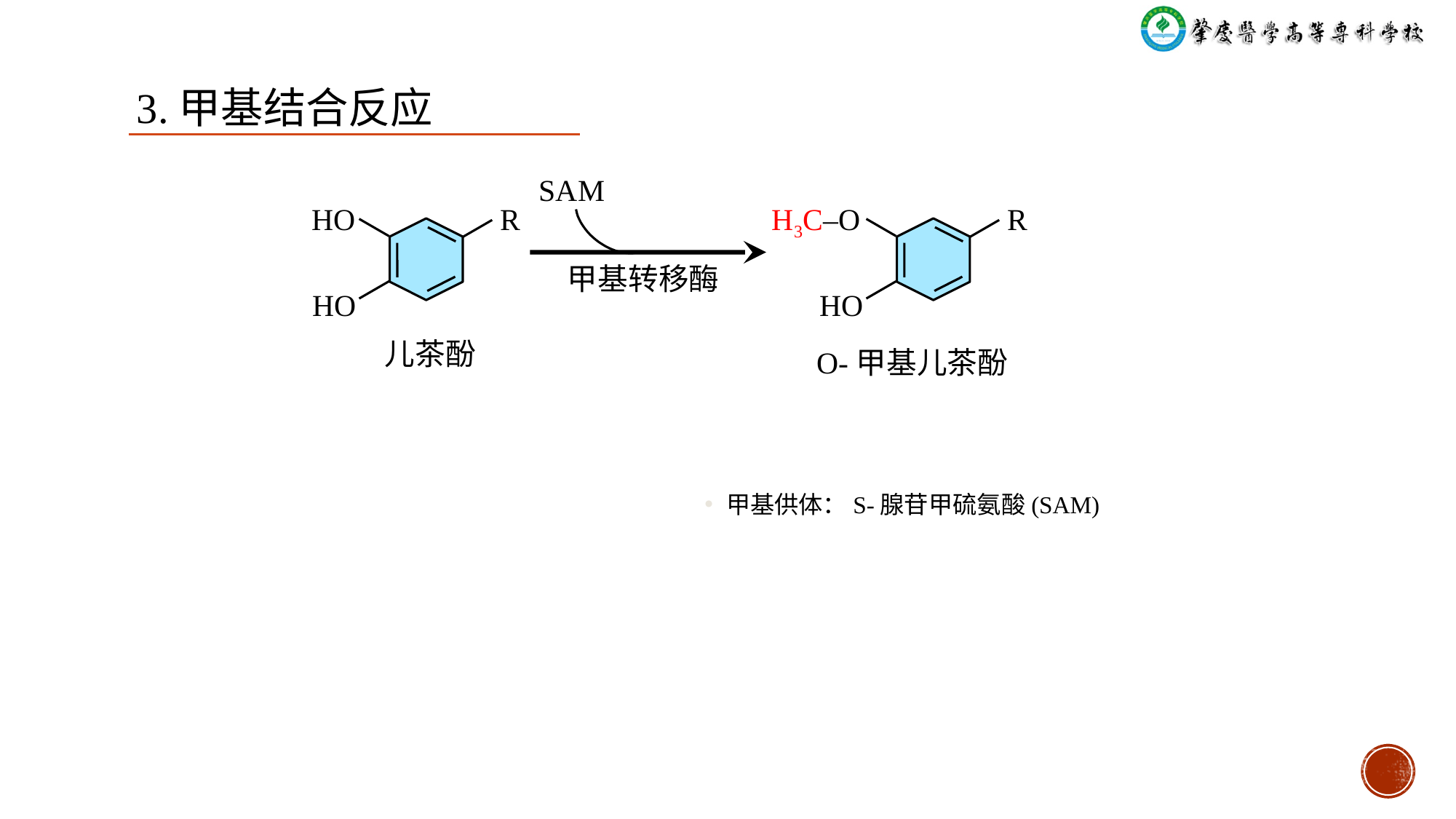

3.甲基结合反应
SAM
HO
R

HO
H3C‒O
R

HO

甲基转移酶
儿茶酚
O-甲基儿茶酚
甲基供体：S-腺苷甲硫氨酸(SAM)